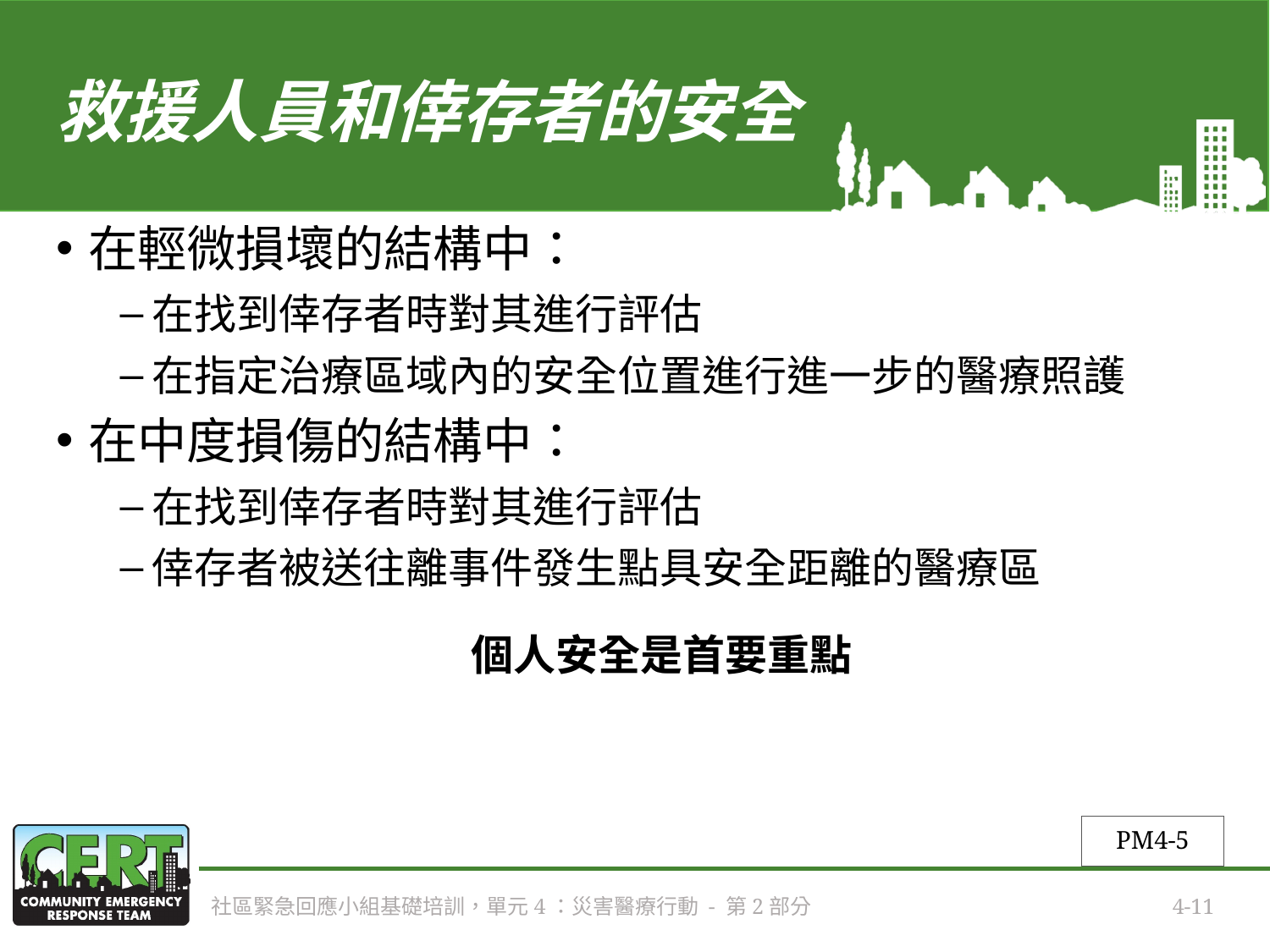

# 救援人員和倖存者的安全
在輕微損壞的結構中：
在找到倖存者時對其進行評估
在指定治療區域內的安全位置進行進一步的醫療照護
在中度損傷的結構中：
在找到倖存者時對其進行評估
倖存者被送往離事件發生點具安全距離的醫療區

個人安全是首要重點

PM4-5
社區緊急回應小組基礎培訓，單元4：災害醫療行動 - 第2部分
4-11